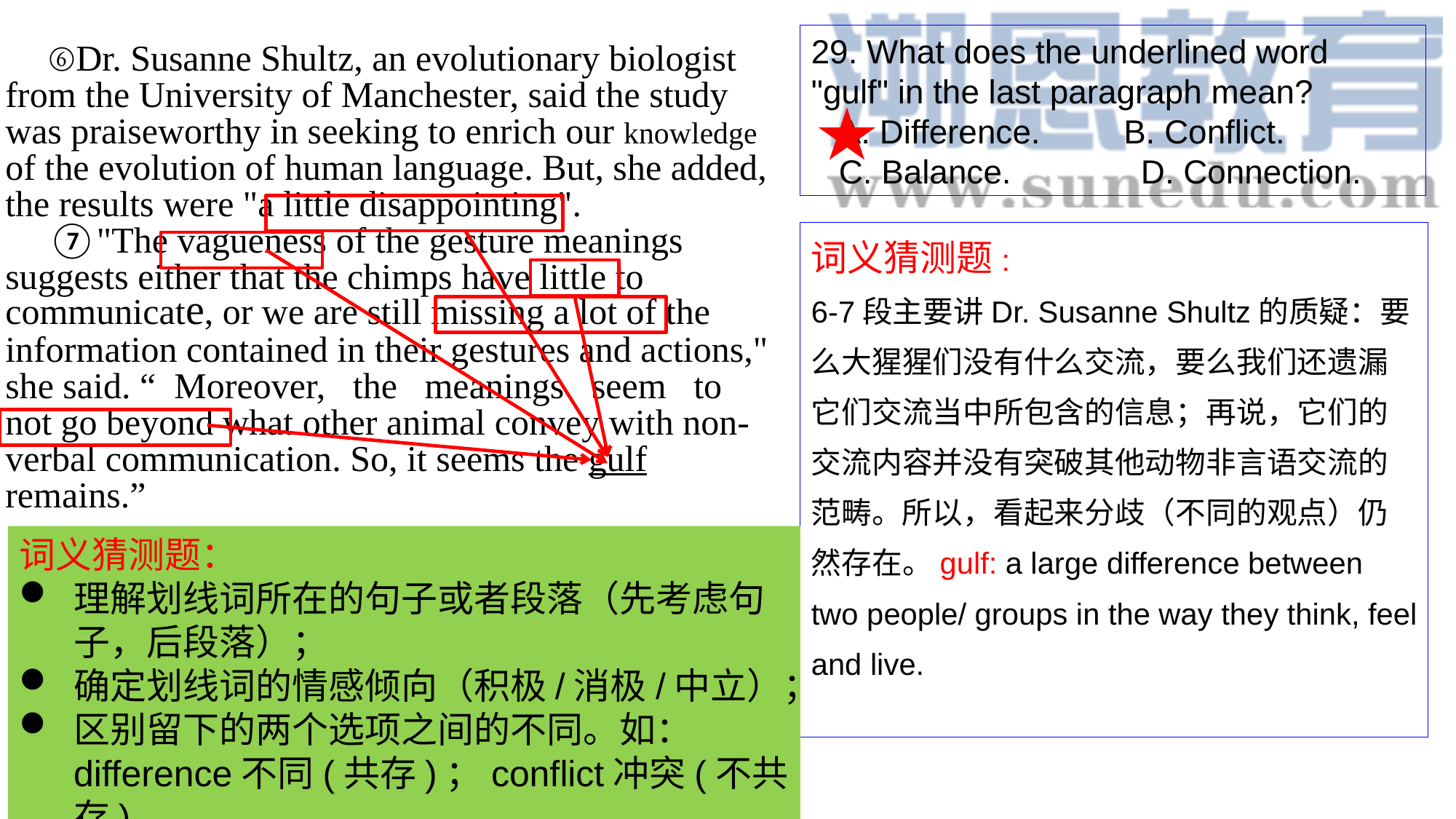

⑥Dr. Susanne Shultz, an evolutionary biologist from the University of Manchester, said the study was praiseworthy in seeking to enrich our knowledge of the evolution of human language. But, she added, the results were "a little disappointing".
⑦"The vagueness of the gesture meanings suggests either that the chimps have little to communicate, or we are still missing a lot of the information contained in their gestures and actions," she said. “  Moreover,   the   meanings   seem   to not go beyond what other animal convey with non-verbal communication. So, it seems the gulf remains.”
29. What does the underlined word "gulf" in the last paragraph mean?
   A. Difference.         B. Conflict.
   C. Balance.              D. Connection.

词义猜测题:
6-7段主要讲Dr. Susanne Shultz的质疑：要么大猩猩们没有什么交流，要么我们还遗漏它们交流当中所包含的信息；再说，它们的交流内容并没有突破其他动物非言语交流的范畴。所以，看起来分歧（不同的观点）仍然存在。gulf: a large difference between two people/ groups in the way they think, feel and live.

词义猜测题：
理解划线词所在的句子或者段落（先考虑句子，后段落）；
确定划线词的情感倾向（积极/消极/中立）；
区别留下的两个选项之间的不同。如：difference不同(共存)；conflict冲突(不共存)。